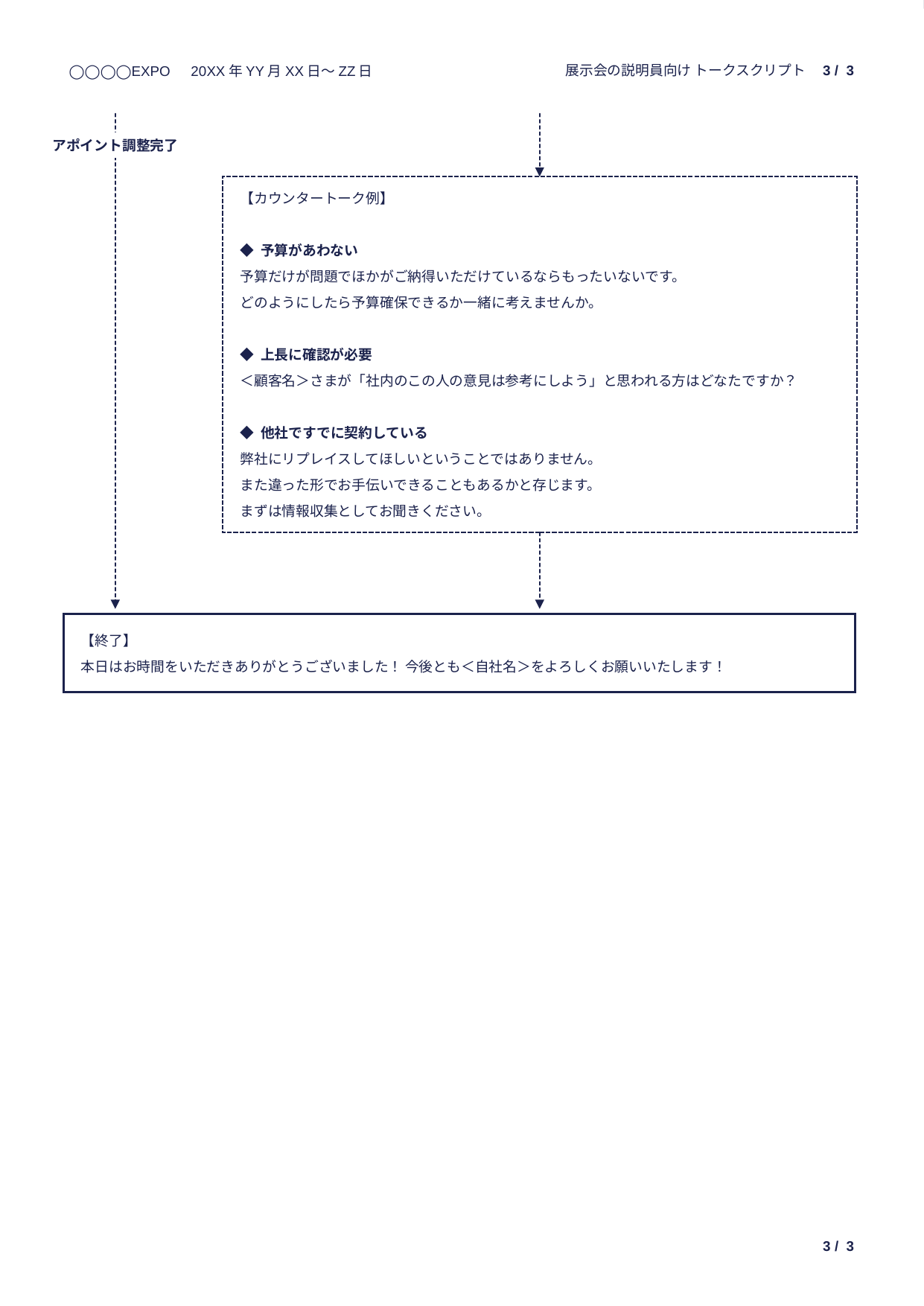

◯◯◯◯EXPO　20XX年YY月XX日〜ZZ日
展示会の説明員向け トークスクリプト　3 /  3
アポイント調整完了
【カウンタートーク例】

◆ 予算があわない
予算だけが問題でほかがご納得いただけているならもったいないです。
どのようにしたら予算確保できるか一緒に考えませんか。

◆ 上長に確認が必要
＜顧客名＞さまが「社内のこの人の意見は参考にしよう」と思われる方はどなたですか？

◆ 他社ですでに契約している
弊社にリプレイスしてほしいということではありません。
また違った形でお手伝いできることもあるかと存じます。
まずは情報収集としてお聞きください。
【終了】
本日はお時間をいただきありがとうございました！ 今後とも＜自社名＞をよろしくお願いいたします！
3 /  3